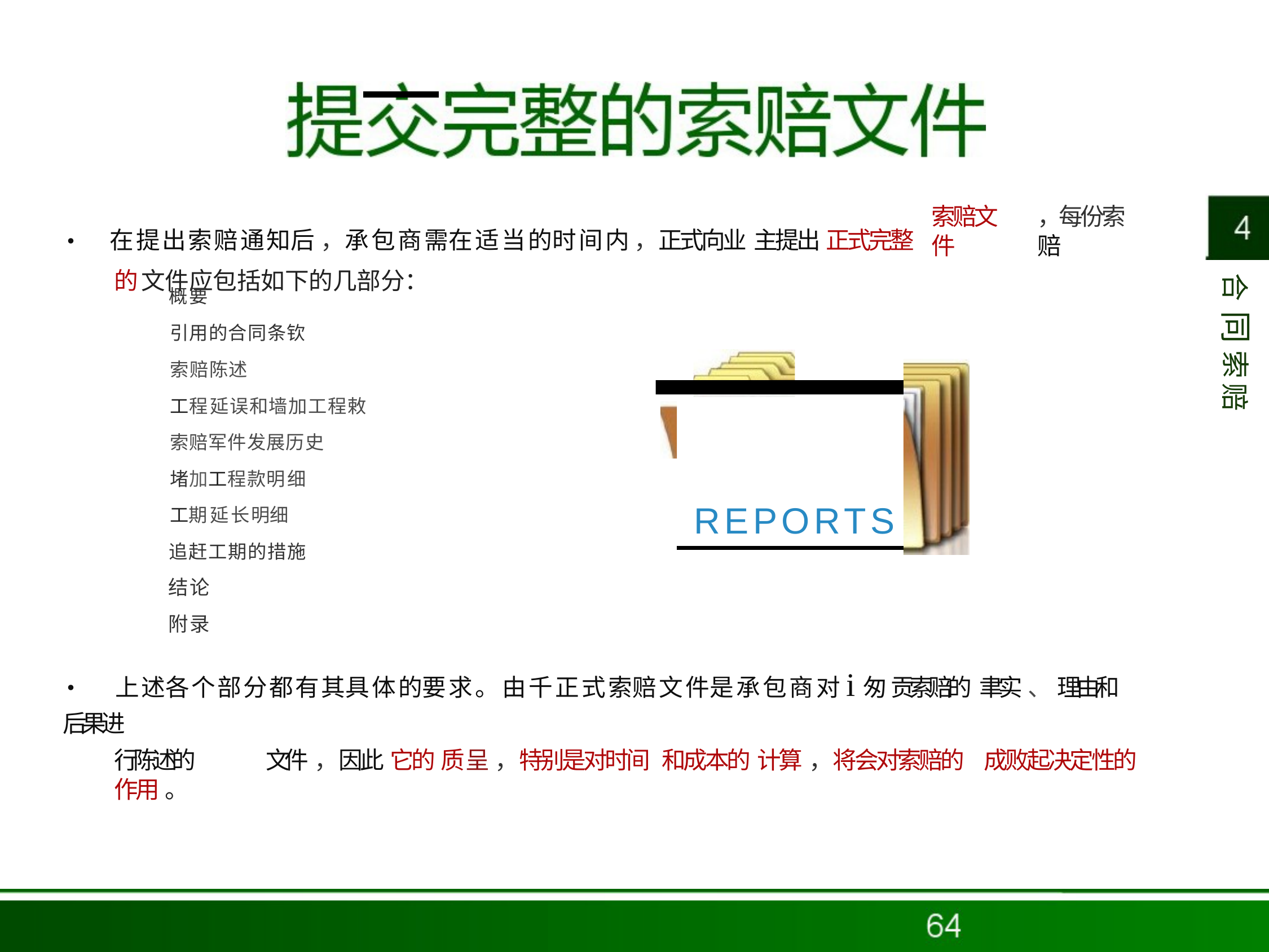

# ． 在提出索赔通知后，承包商需在适当的时间内，正式向业 主提出 正式完整的 文件应包括如下的几部分：

索赔文件
，每份索 赔
合同 索赔
概要
引用的合同条钦 索赔陈述
工程延误和墙加工程敕 索赔军件发展历史
堵加工程款明细

REPORTS
工期延长明细
追赶工期的措施
结论 附录

． 上述各个部分都有其具体的要求。由千正式索赔文件是承包商对i匆贡索赔的 聿实 、 理由和	后果进
行陈述的	文件  ，因此 它的 质呈 ，特别是对时间	和成本的 计算 ，将会对索赔的	成败起决定性的	作用 。